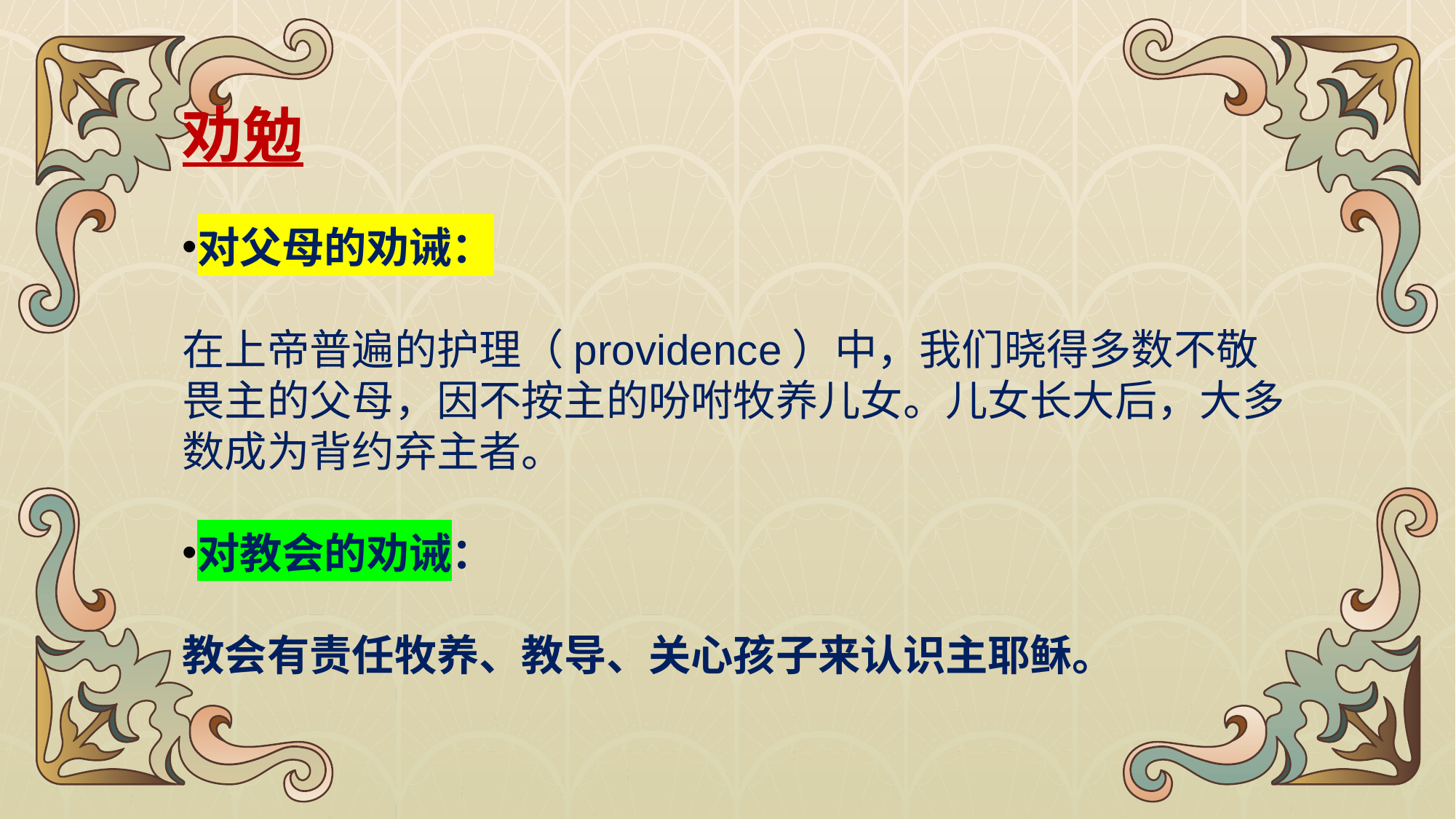

劝勉

对父母的劝诫：

在上帝普遍的护理（providence）中，我们晓得多数不敬畏主的父母，因不按主的吩咐牧养儿女。儿女长大后，大多数成为背约弃主者。

对教会的劝诫：

教会有责任牧养、教导、关心孩子来认识主耶稣。